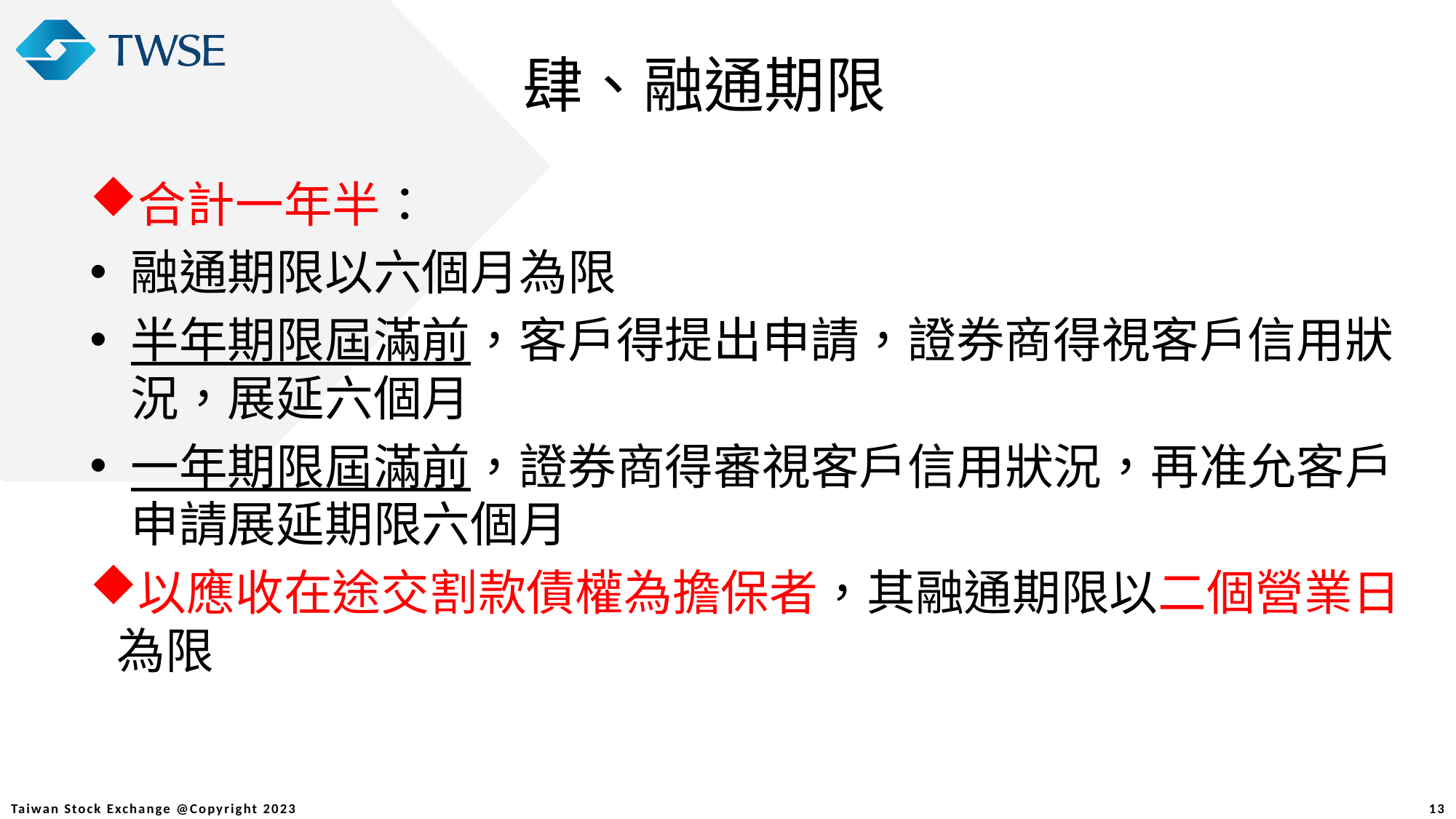

肆、融通期限
合計一年半：
融通期限以六個月為限
半年期限屆滿前，客戶得提出申請，證券商得視客戶信用狀況，展延六個月
一年期限屆滿前，證券商得審視客戶信用狀況，再准允客戶申請展延期限六個月
以應收在途交割款債權為擔保者，其融通期限以二個營業日為限

13